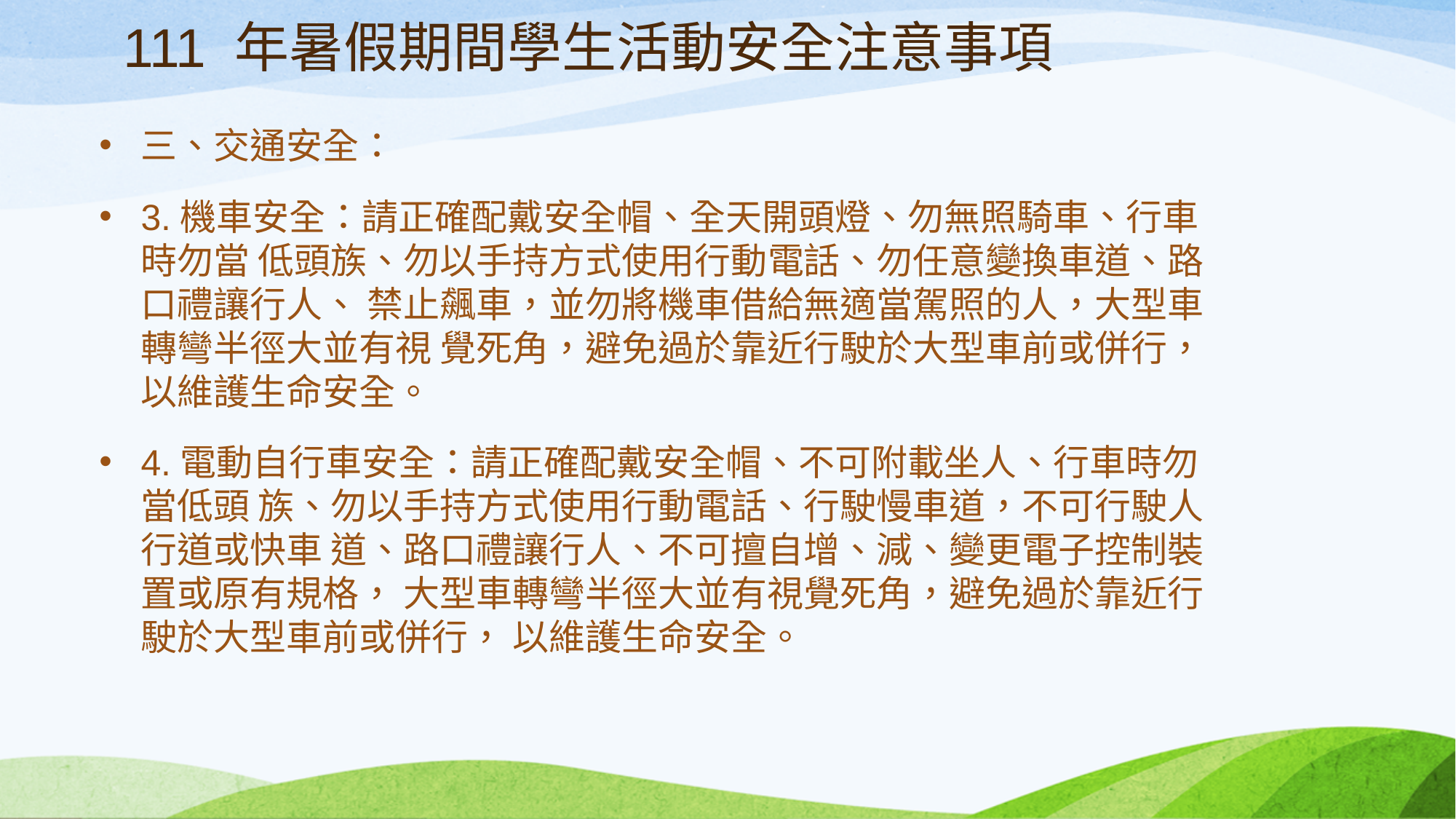

# 111 年暑假期間學生活動安全注意事項
三、交通安全：
3.機車安全：請正確配戴安全帽、全天開頭燈、勿無照騎車、行車時勿當 低頭族、勿以手持方式使用行動電話、勿任意變換車道、路口禮讓行人、 禁止飆車，並勿將機車借給無適當駕照的人，大型車轉彎半徑大並有視 覺死角，避免過於靠近行駛於大型車前或併行，以維護生命安全。
4.電動自行車安全：請正確配戴安全帽、不可附載坐人、行車時勿當低頭 族、勿以手持方式使用行動電話、行駛慢車道，不可行駛人行道或快車 道、路口禮讓行人、不可擅自增、減、變更電子控制裝置或原有規格， 大型車轉彎半徑大並有視覺死角，避免過於靠近行駛於大型車前或併行， 以維護生命安全。